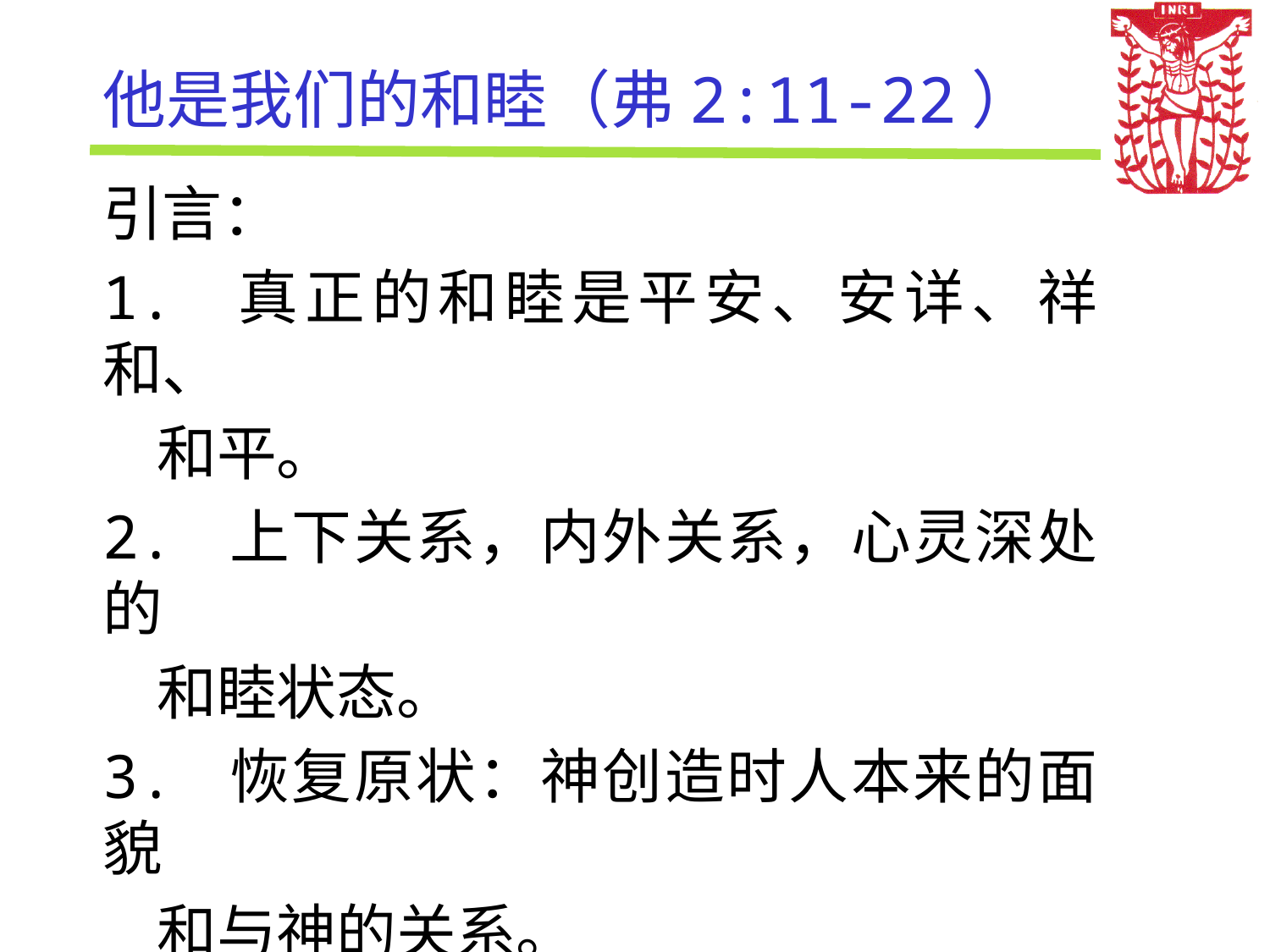

# 他是我们的和睦（弗2:11-22）
引言：
1. 真正的和睦是平安、安详、祥和、
   和平。
2. 上下关系，内外关系，心灵深处的
   和睦状态。
3. 恢复原状：神创造时人本来的面貌
   和与神的关系。